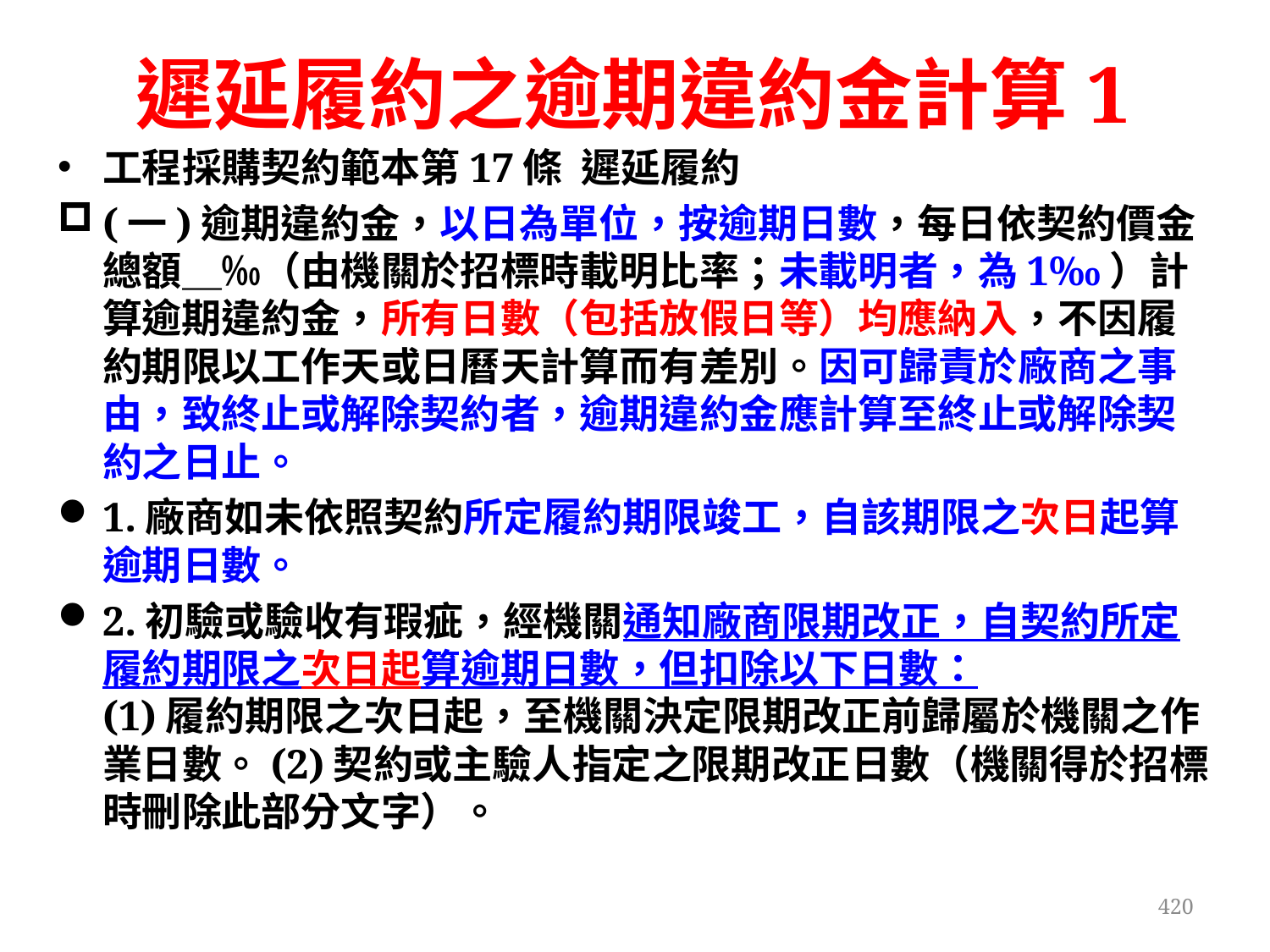

# 遲延履約之逾期違約金計算1
工程採購契約範本第17條  遲延履約
(一)逾期違約金，以日為單位，按逾期日數，每日依契約價金總額＿‰（由機關於招標時載明比率；未載明者，為1‰）計算逾期違約金，所有日數（包括放假日等）均應納入，不因履約期限以工作天或日曆天計算而有差別。因可歸責於廠商之事由，致終止或解除契約者，逾期違約金應計算至終止或解除契約之日止。
1.廠商如未依照契約所定履約期限竣工，自該期限之次日起算逾期日數。
2.初驗或驗收有瑕疵，經機關通知廠商限期改正，自契約所定履約期限之次日起算逾期日數，但扣除以下日數：
(1)履約期限之次日起，至機關決定限期改正前歸屬於機關之作業日數。(2)契約或主驗人指定之限期改正日數（機關得於招標時刪除此部分文字）。

420